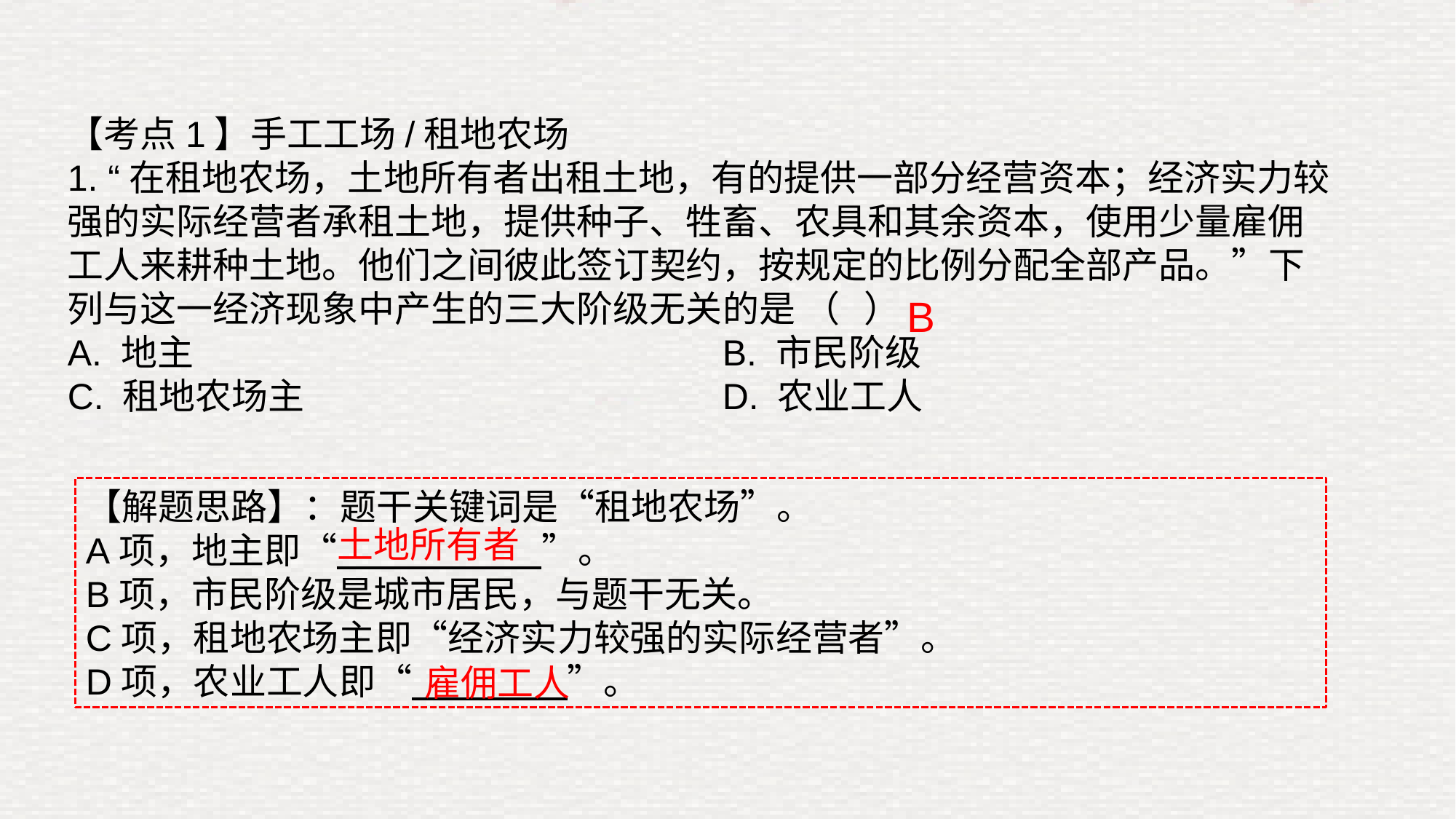

【考点1】手工工场/租地农场
1. “在租地农场，土地所有者出租土地，有的提供一部分经营资本；经济实力较强的实际经营者承租土地，提供种子、牲畜、农具和其余资本，使用少量雇佣工人来耕种土地。他们之间彼此签订契约，按规定的比例分配全部产品。”下列与这一经济现象中产生的三大阶级无关的是 （   ）
A. 地主					B. 市民阶级
C. 租地农场主				D. 农业工人

 B
【解题思路】：题干关键词是“租地农场”。
A项，地主即“                         ”。
B项，市民阶级是城市居民，与题干无关。
C项，租地农场主即“经济实力较强的实际经营者”。
D项，农业工人即“                   ”。
土地所有者
雇佣工人